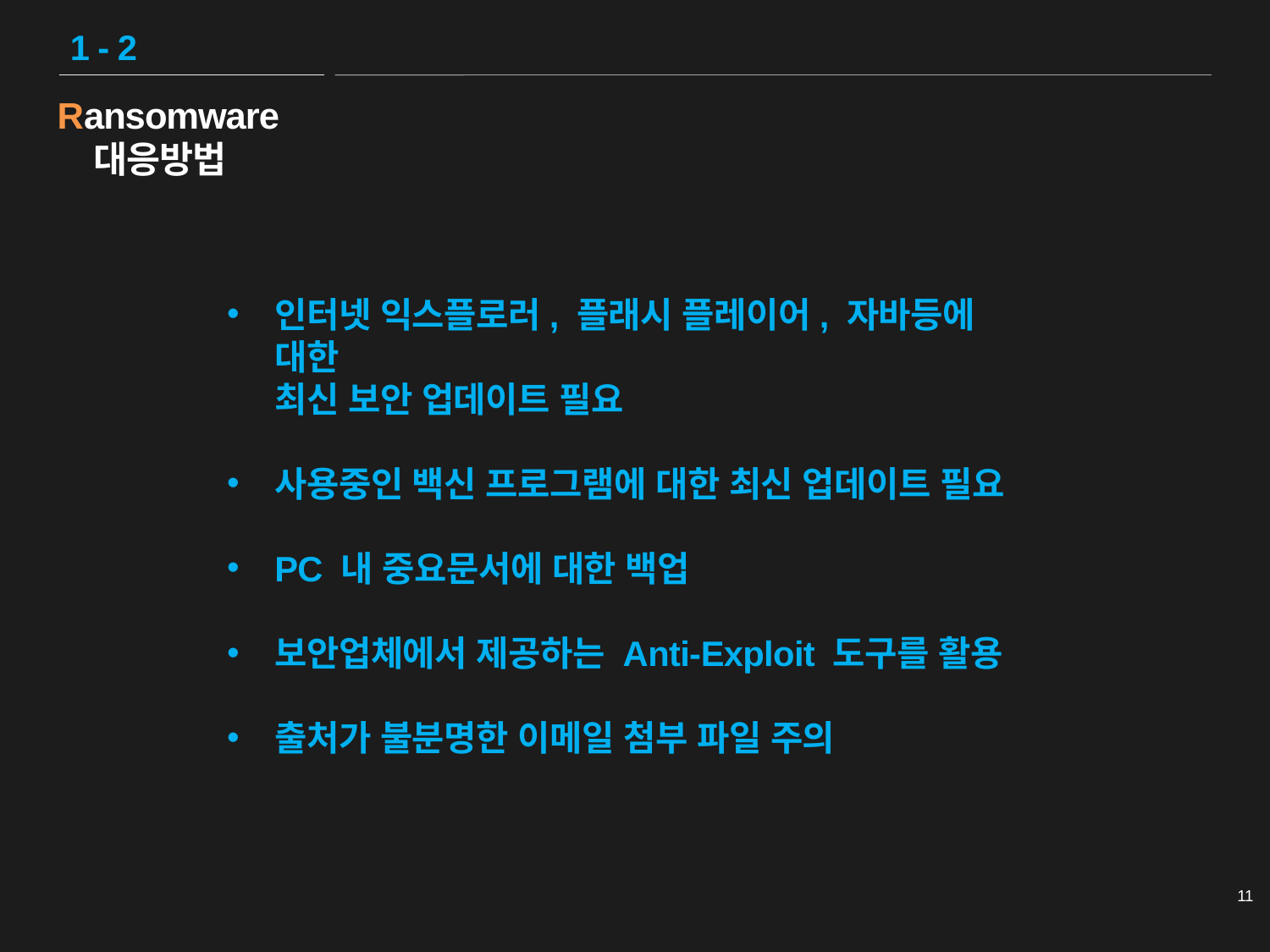

1 - 2
# Ransomware 대응방법
인터넷 익스플로러, 플래시 플레이어, 자바등에  대한
최신 보안 업데이트 필요

사용중인 백신 프로그램에 대한 최신 업데이트 필요

PC 내 중요문서에 대한 백업

보안업체에서 제공하는 Anti-Exploit 도구를 활용

출처가 불분명한 이메일 첨부 파일 주의

11